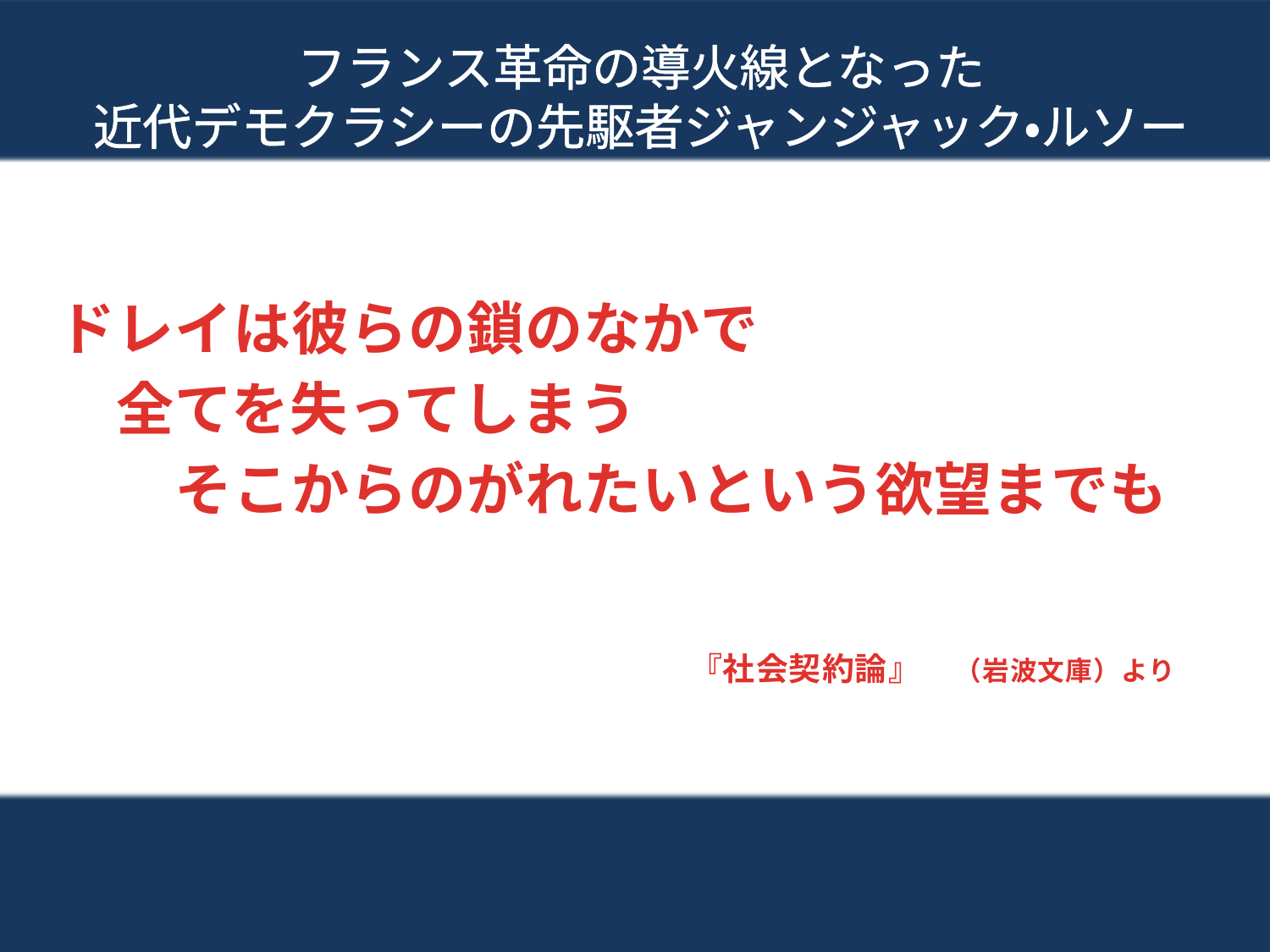

# フランス革命の導火線となった 近代デモクラシーの先駆者ジャンジャック・ルソー
ドレイは彼らの鎖のなかで
　全てを失ってしまう
　　そこからのがれたいという欲望までも

『社会契約論』　（岩波文庫）より